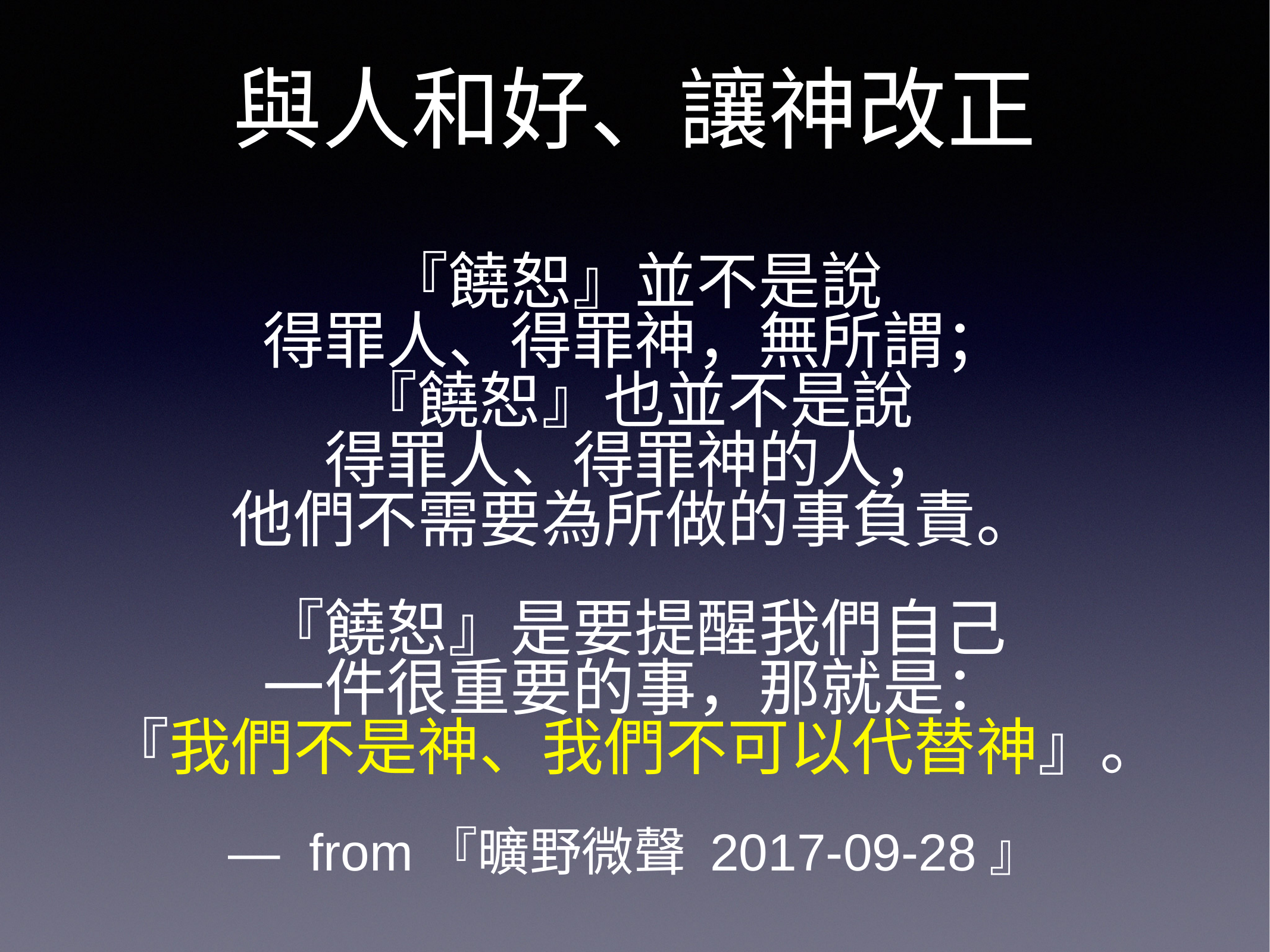

# 與人和好、讓神改正
『饒恕』並不是說
得罪人、得罪神，無所謂；
『饒恕』也並不是說
得罪人、得罪神的人，
他們不需要為所做的事負責。
『饒恕』是要提醒我們自己
一件很重要的事，那就是：
『我們不是神、我們不可以代替神』。
—  from『曠野微聲 2017-09-28』